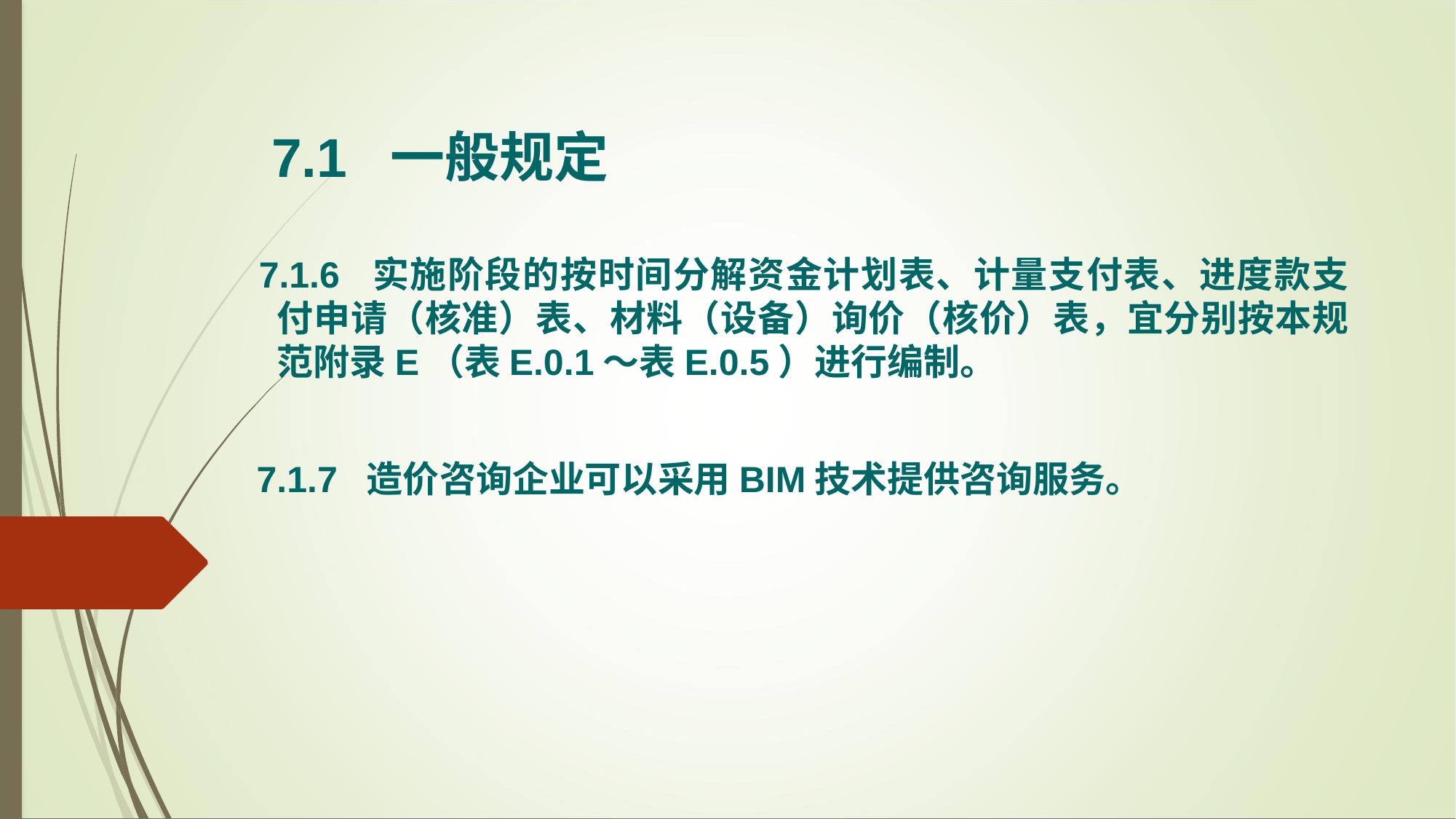

7.1  一般规定
  7.1.6  实施阶段的按时间分解资金计划表、计量支付表、进度款支付申请（核准）表、材料（设备）询价（核价）表，宜分别按本规范附录E（表E.0.1～表E.0.5）进行编制。

  7.1.7  造价咨询企业可以采用BIM技术提供咨询服务。